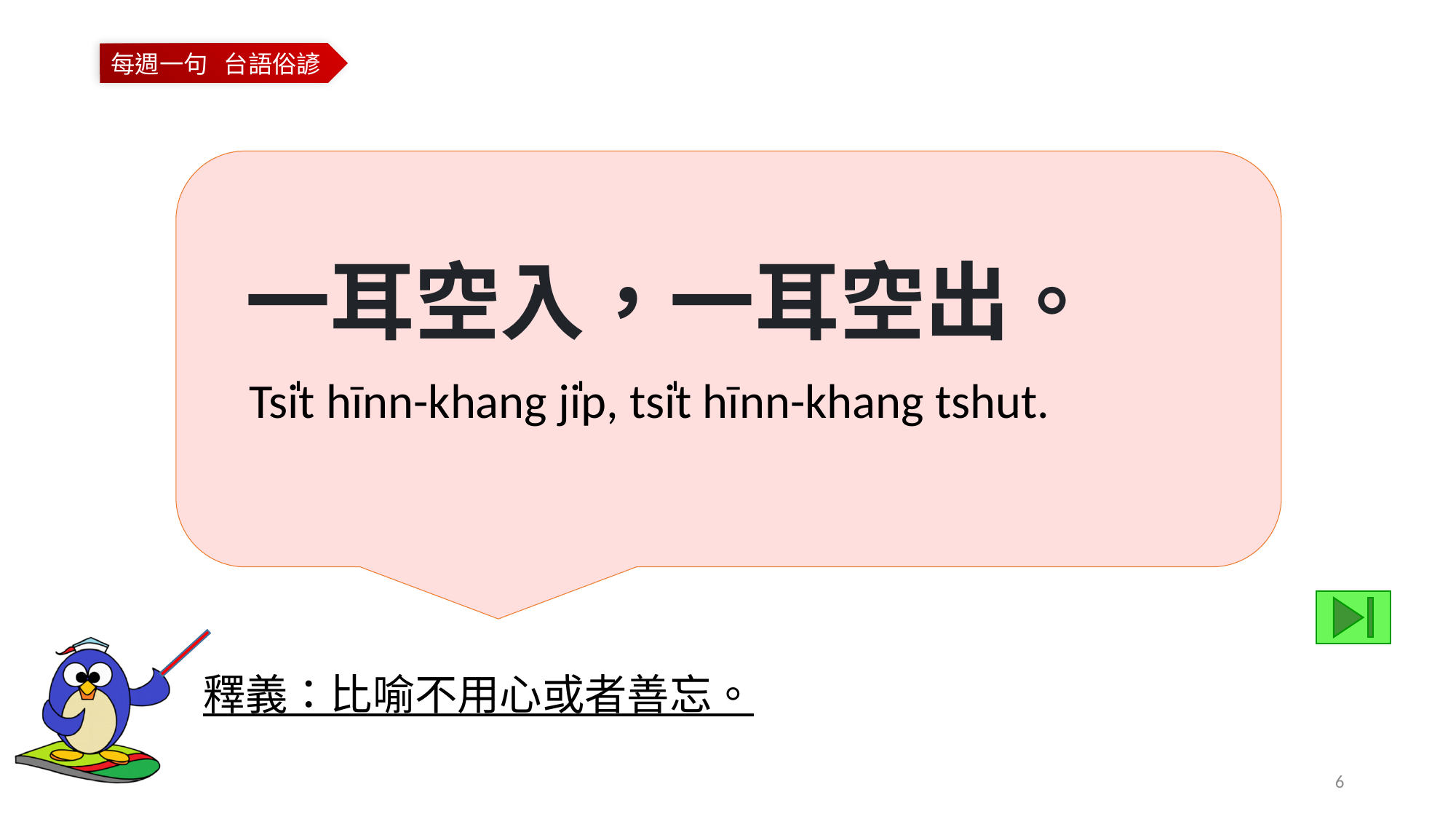

一耳空入，一耳空出。
Tsi̍t hīnn-khang ji̍p, tsi̍t hīnn-khang tshut.

釋義：比喻不用心或者善忘。
6